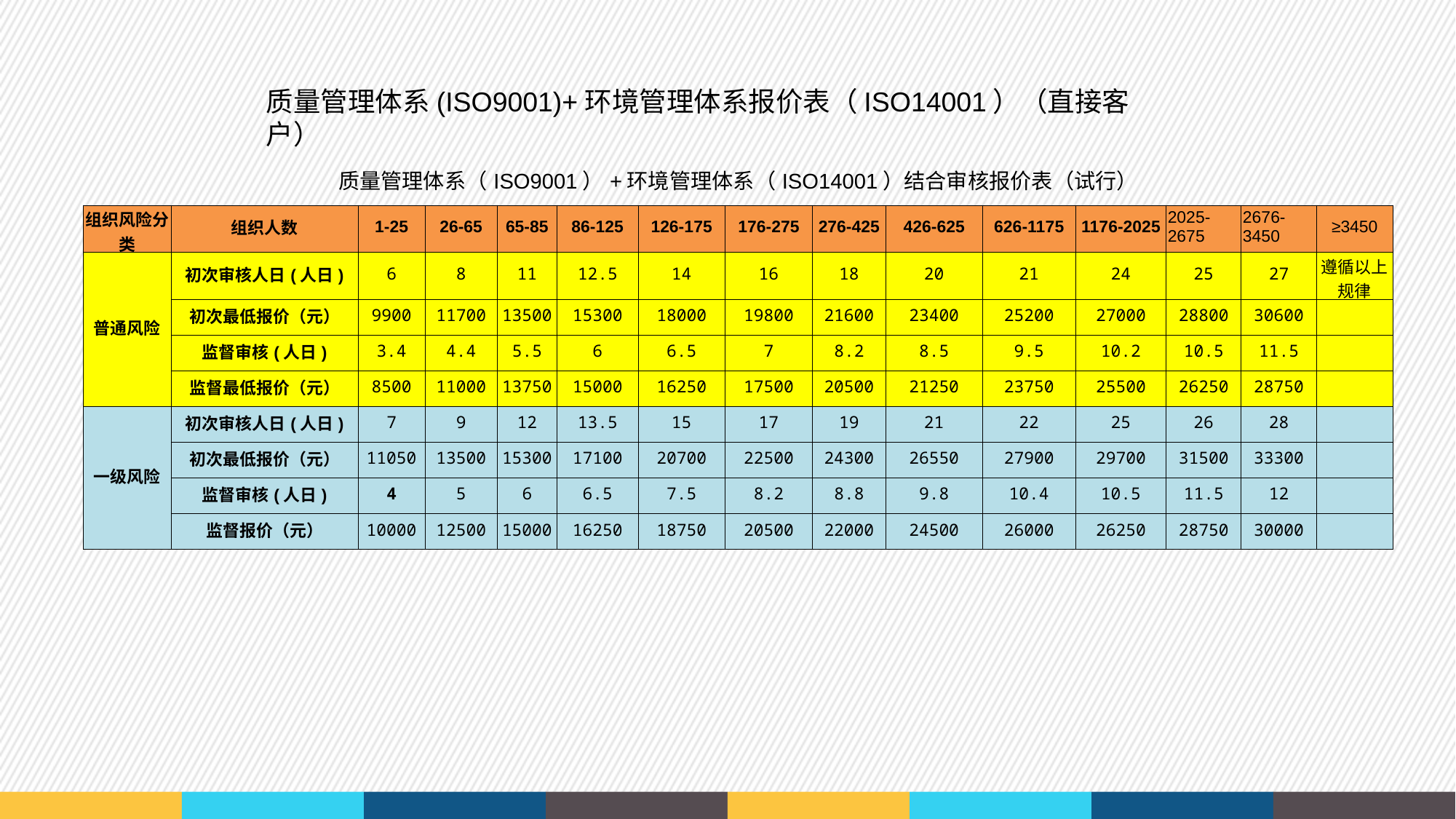

质量管理体系(ISO9001)+环境管理体系报价表（ISO14001）（直接客户）
| 质量管理体系（ISO9001）+环境管理体系（ISO14001）结合审核报价表（试行） |  |  |  |  |  |  |  |  |  |  |  |  |  |  |
| --- | --- | --- | --- | --- | --- | --- | --- | --- | --- | --- | --- | --- | --- | --- |
| 组织风险分类 | 组织人数 | 1-25 | 26-65 | 65-85 | 86-125 | 126-175 | 176-275 | 276-425 | 426-625 | 626-1175 | 1176-2025 | 2025-2675 | 2676-3450 | ≥3450 |
| 普通风险 | 初次审核人日(人日) | 6 | 8 | 11 | 12.5 | 14 | 16 | 18 | 20 | 21 | 24 | 25 | 27 | 遵循以上规律 |
|  | 初次最低报价（元） | 9900 | 11700 | 13500 | 15300 | 18000 | 19800 | 21600 | 23400 | 25200 | 27000 | 28800 | 30600 |  |
|  | 监督审核(人日) | 3.4 | 4.4 | 5.5 | 6 | 6.5 | 7 | 8.2 | 8.5 | 9.5 | 10.2 | 10.5 | 11.5 |  |
|  | 监督最低报价（元） | 8500 | 11000 | 13750 | 15000 | 16250 | 17500 | 20500 | 21250 | 23750 | 25500 | 26250 | 28750 |  |
| 一级风险 | 初次审核人日(人日) | 7 | 9 | 12 | 13.5 | 15 | 17 | 19 | 21 | 22 | 25 | 26 | 28 |  |
|  | 初次最低报价（元） | 11050 | 13500 | 15300 | 17100 | 20700 | 22500 | 24300 | 26550 | 27900 | 29700 | 31500 | 33300 |  |
|  | 监督审核(人日) | 4 | 5 | 6 | 6.5 | 7.5 | 8.2 | 8.8 | 9.8 | 10.4 | 10.5 | 11.5 | 12 |  |
|  | 监督报价（元） | 10000 | 12500 | 15000 | 16250 | 18750 | 20500 | 22000 | 24500 | 26000 | 26250 | 28750 | 30000 |  |